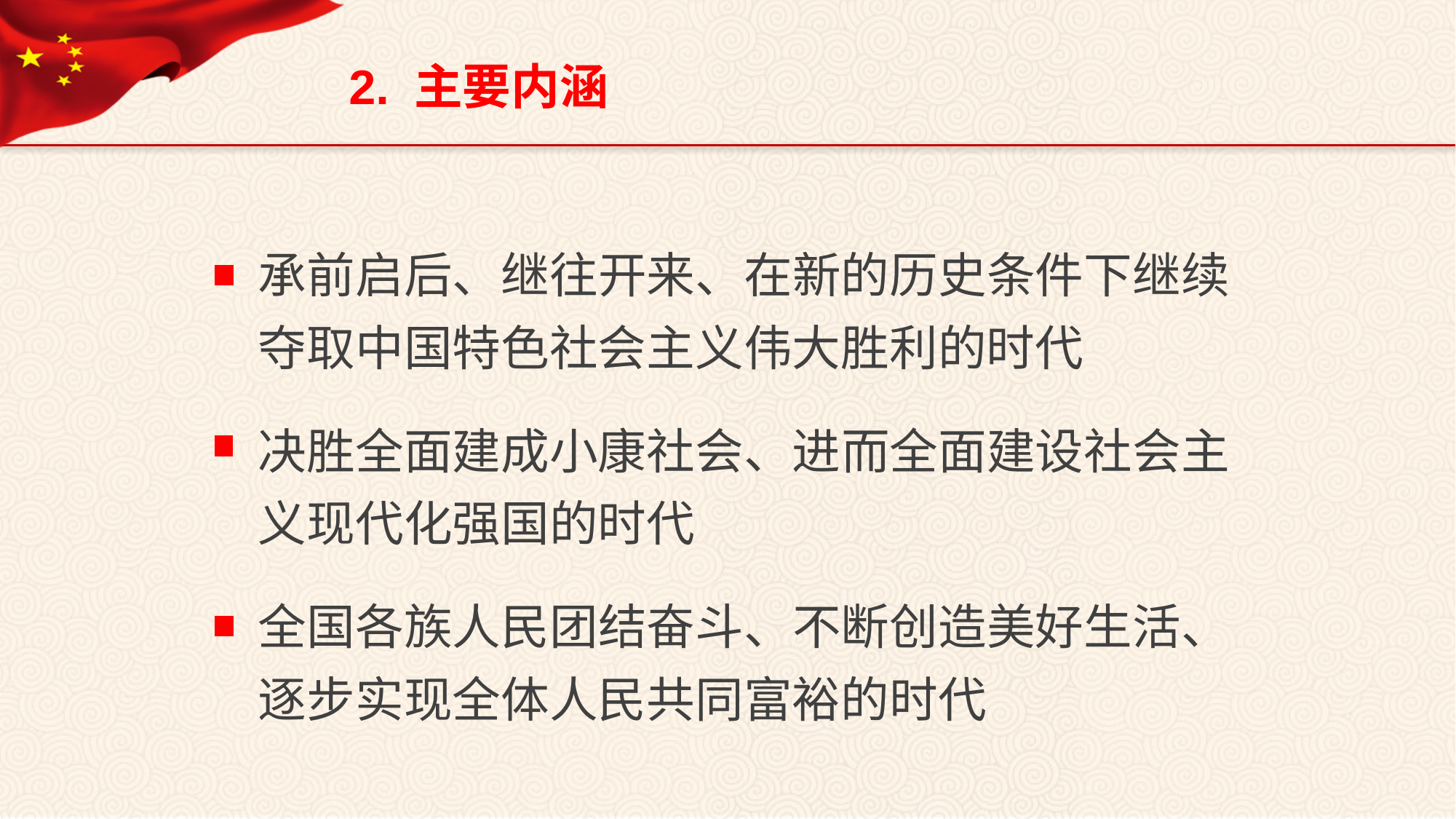

2. 主要内涵
承前启后、继往开来、在新的历史条件下继续夺取中国特色社会主义伟大胜利的时代
决胜全面建成小康社会、进而全面建设社会主义现代化强国的时代
全国各族人民团结奋斗、不断创造美好生活、逐步实现全体人民共同富裕的时代